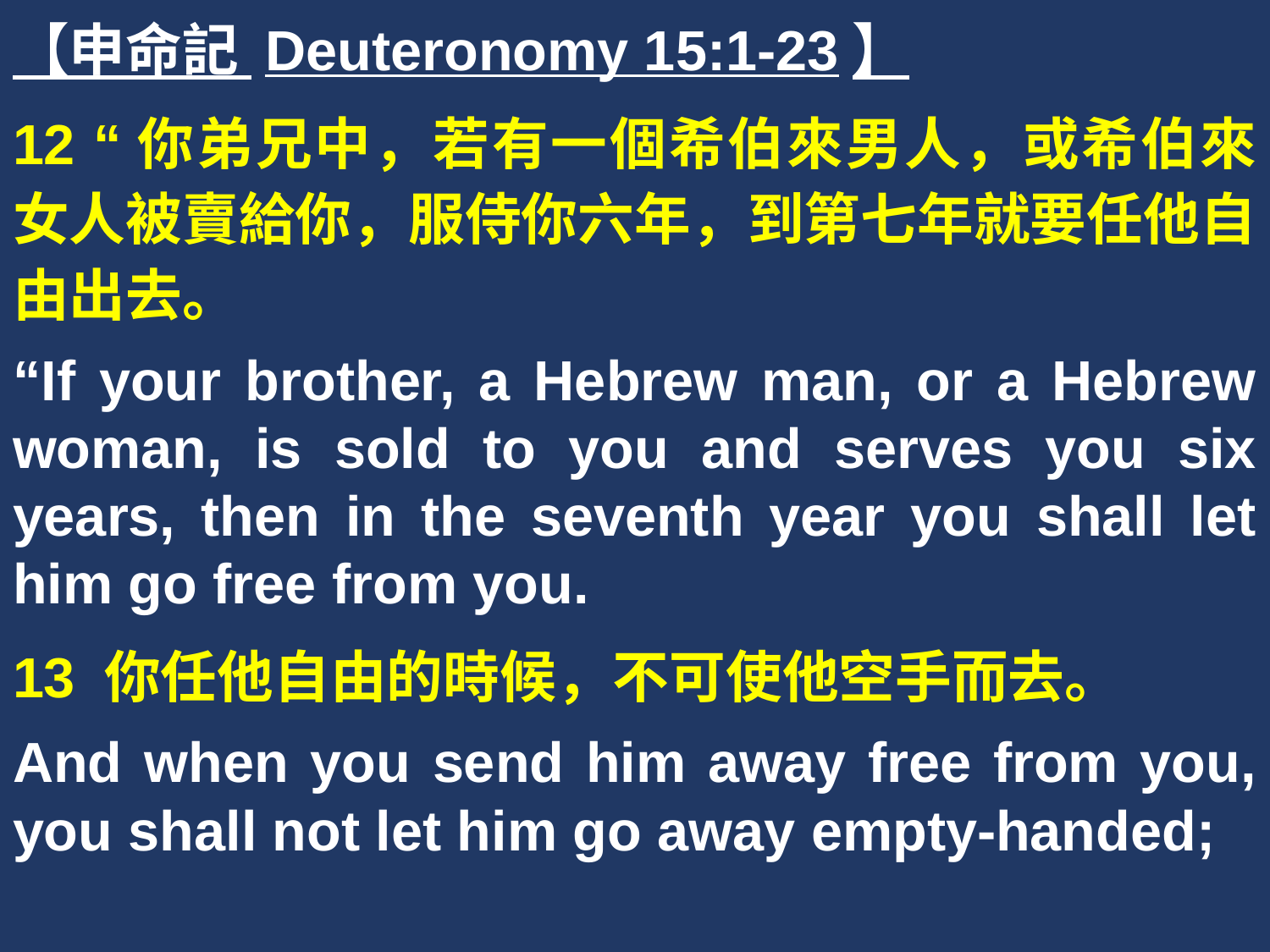

【申命記 Deuteronomy 15:1-23】
12 “你弟兄中，若有一個希伯來男人，或希伯來女人被賣給你，服侍你六年，到第七年就要任他自由出去。
“If your brother, a Hebrew man, or a Hebrew woman, is sold to you and serves you six years, then in the seventh year you shall let him go free from you.
13 你任他自由的時候，不可使他空手而去。
And when you send him away free from you, you shall not let him go away empty-handed;